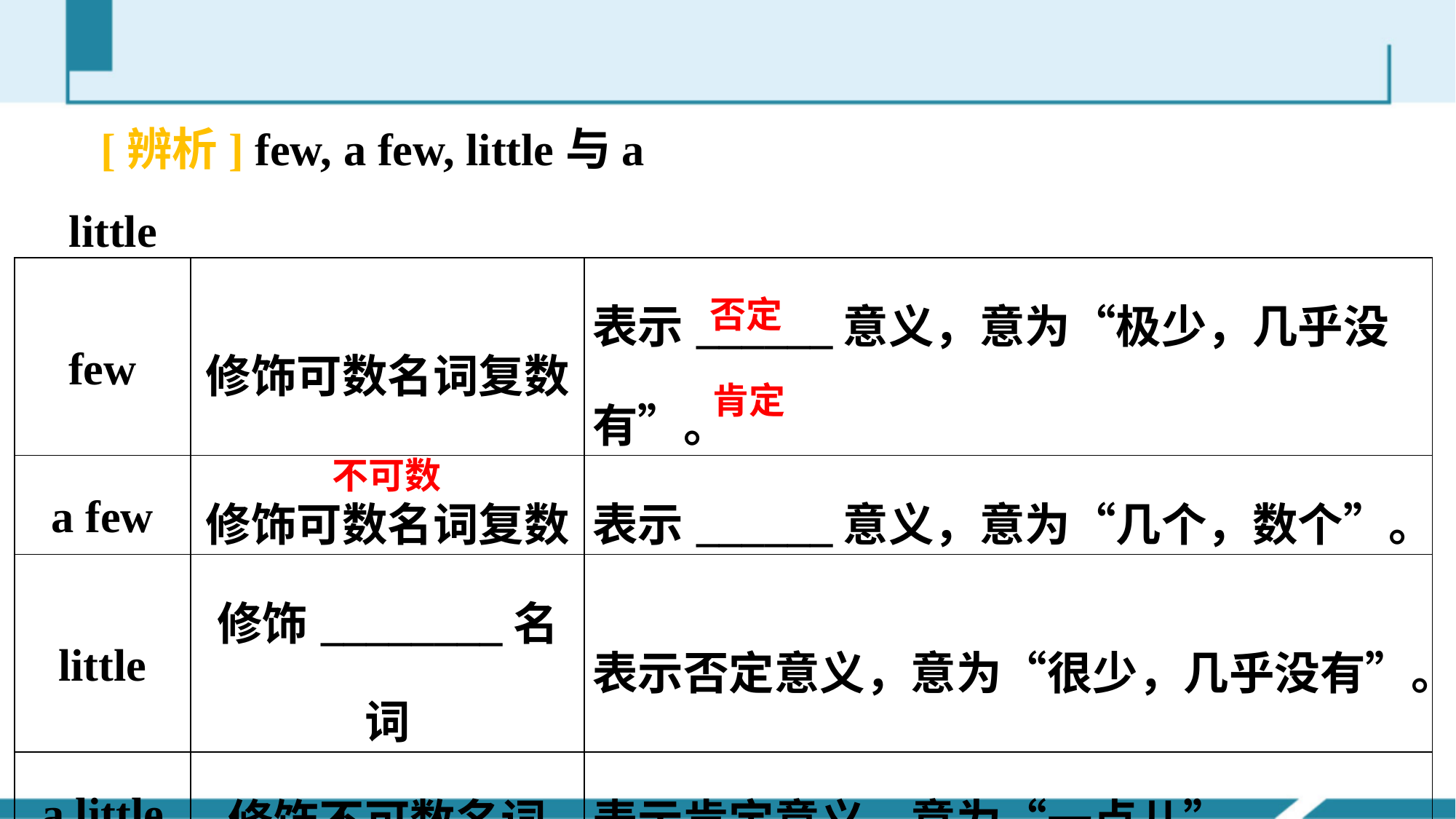

[辨析] few, a few, little与a little
| few | 修饰可数名词复数 | 表示\_\_\_\_\_\_意义，意为“极少，几乎没有”。 |
| --- | --- | --- |
| a few | 修饰可数名词复数 | 表示\_\_\_\_\_\_意义，意为“几个，数个”。 |
| little | 修饰\_\_\_\_\_\_\_\_名词 | 表示否定意义，意为“很少，几乎没有”。 |
| a little | 修饰不可数名词 | 表示肯定意义，意为“一点儿”。 |
否定
肯定
不可数